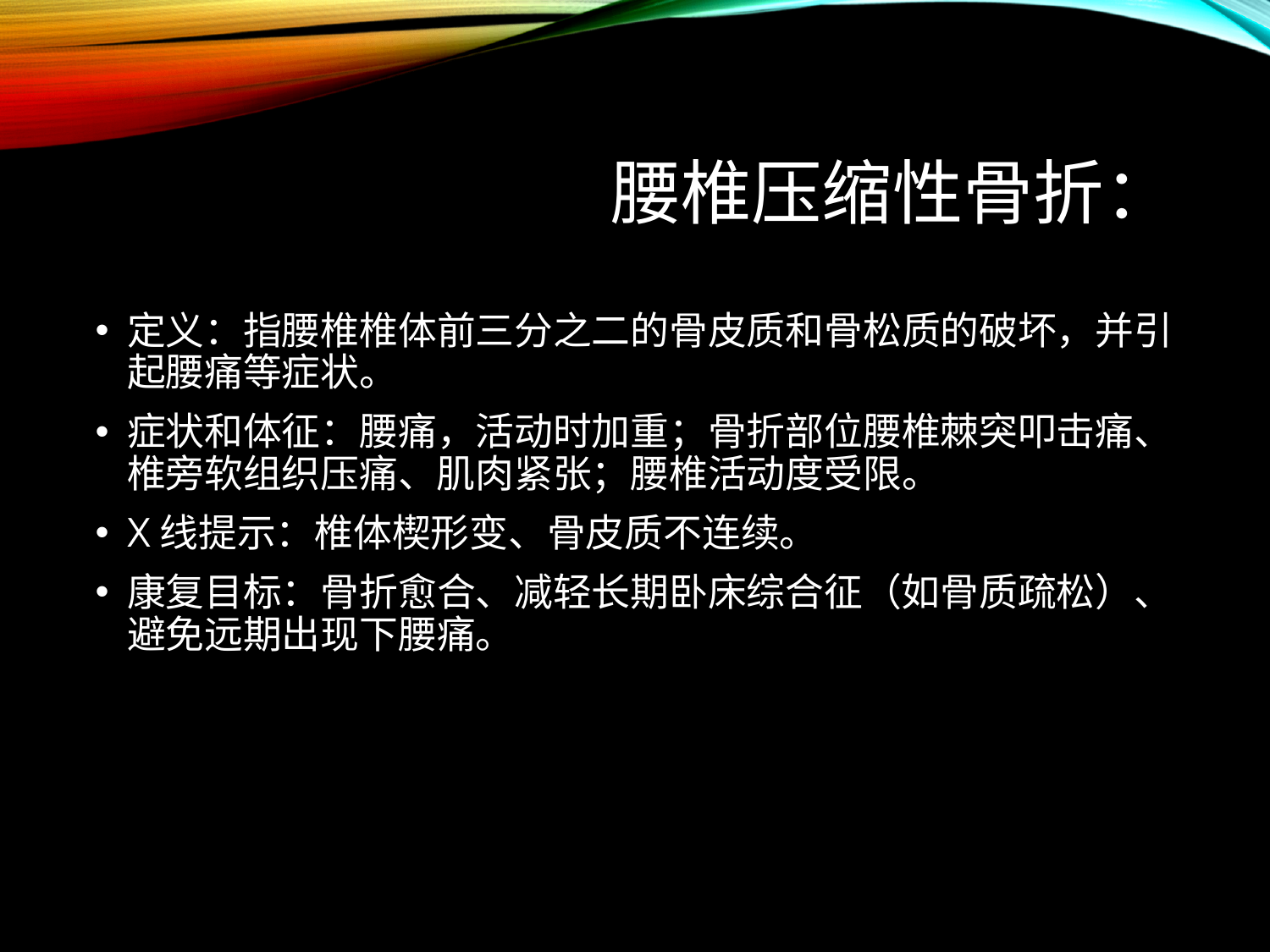

# 腰椎压缩性骨折：
定义：指腰椎椎体前三分之二的骨皮质和骨松质的破坏，并引起腰痛等症状。
症状和体征：腰痛，活动时加重；骨折部位腰椎棘突叩击痛、椎旁软组织压痛、肌肉紧张；腰椎活动度受限。
X线提示：椎体楔形变、骨皮质不连续。
康复目标：骨折愈合、减轻长期卧床综合征（如骨质疏松）、避免远期出现下腰痛。